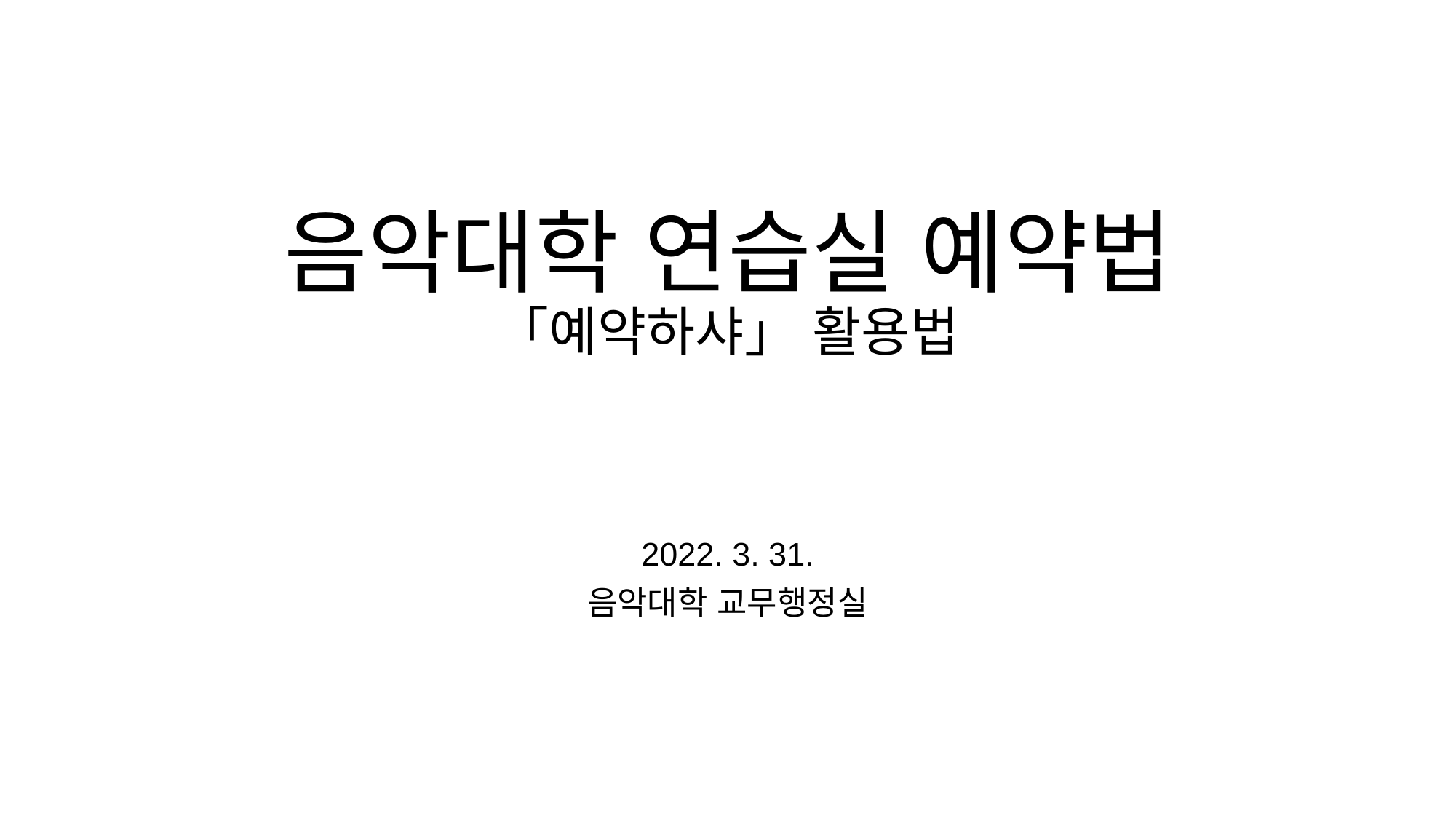

# 음악대학 연습실 예약법 「예약하샤」 활용법

2022. 3. 31.
음악대학 교무행정실